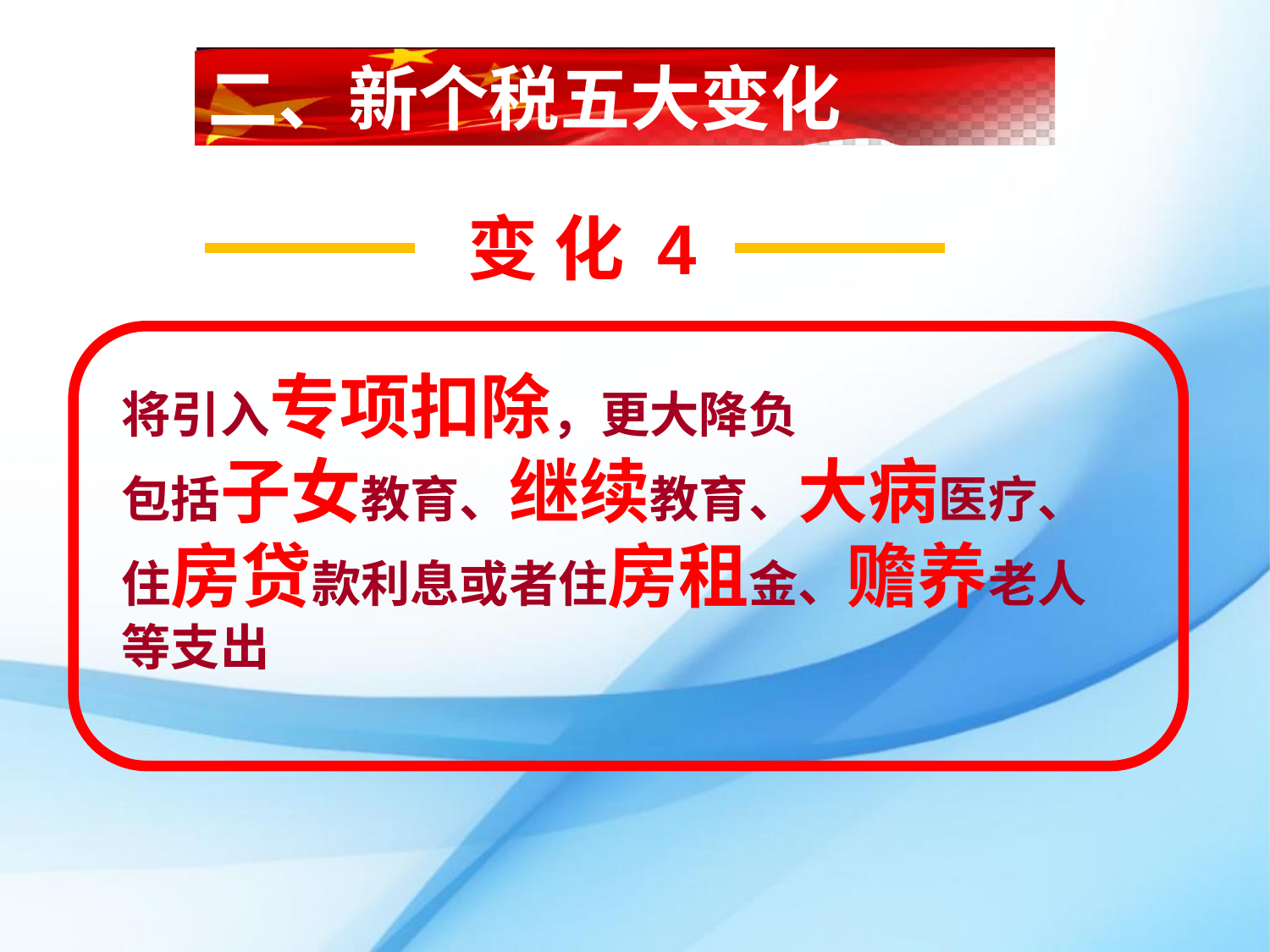

二、新个税五大变化
变 化 4

将引入专项扣除，更大降负
包括子女教育、继续教育、大病医疗、
住房贷款利息或者住房租金、赡养老人
等支出